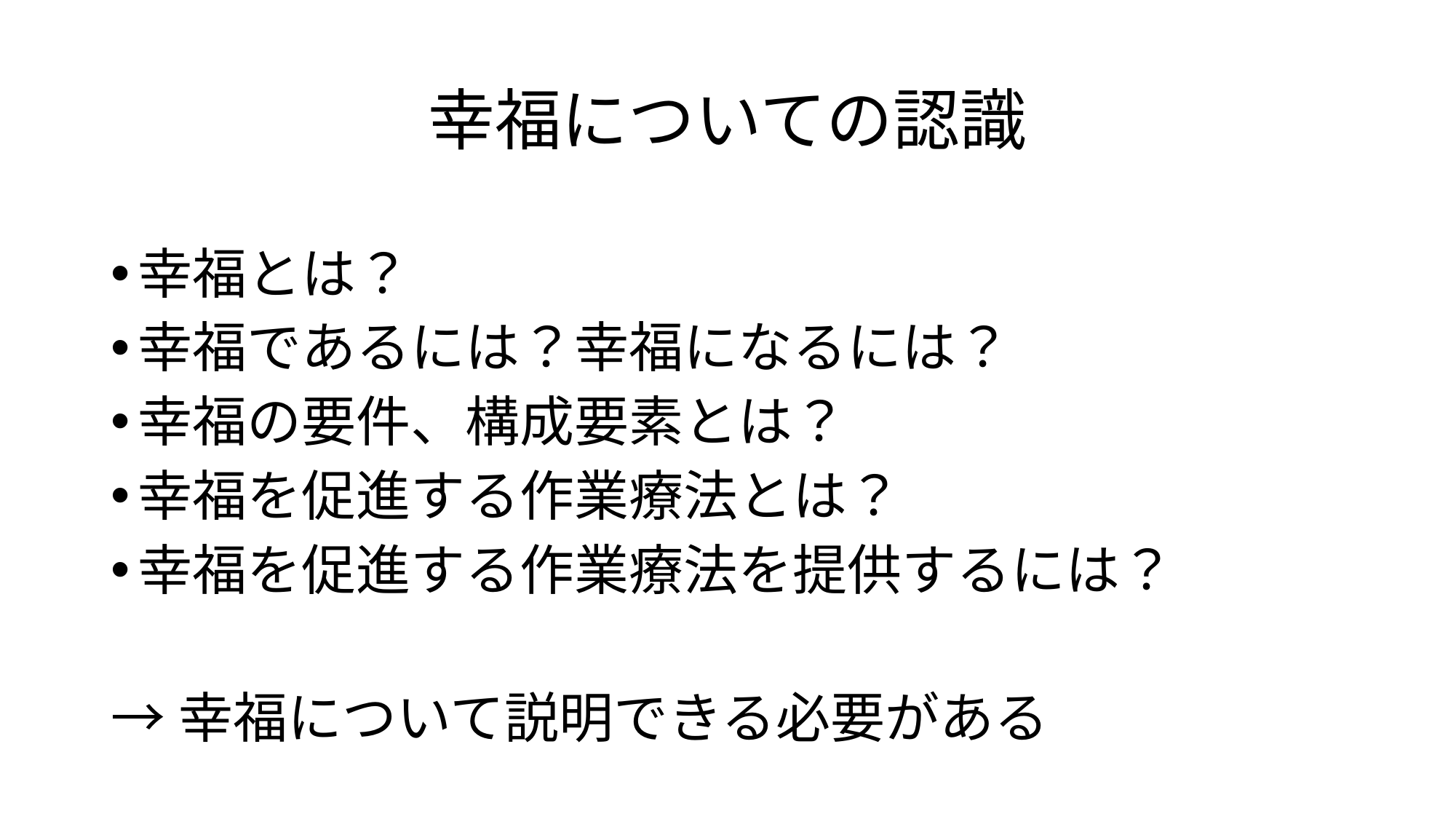

# 幸福についての認識
幸福とは？
幸福であるには？幸福になるには？
幸福の要件、構成要素とは？
幸福を促進する作業療法とは？
幸福を促進する作業療法を提供するには？

→幸福について説明できる必要がある